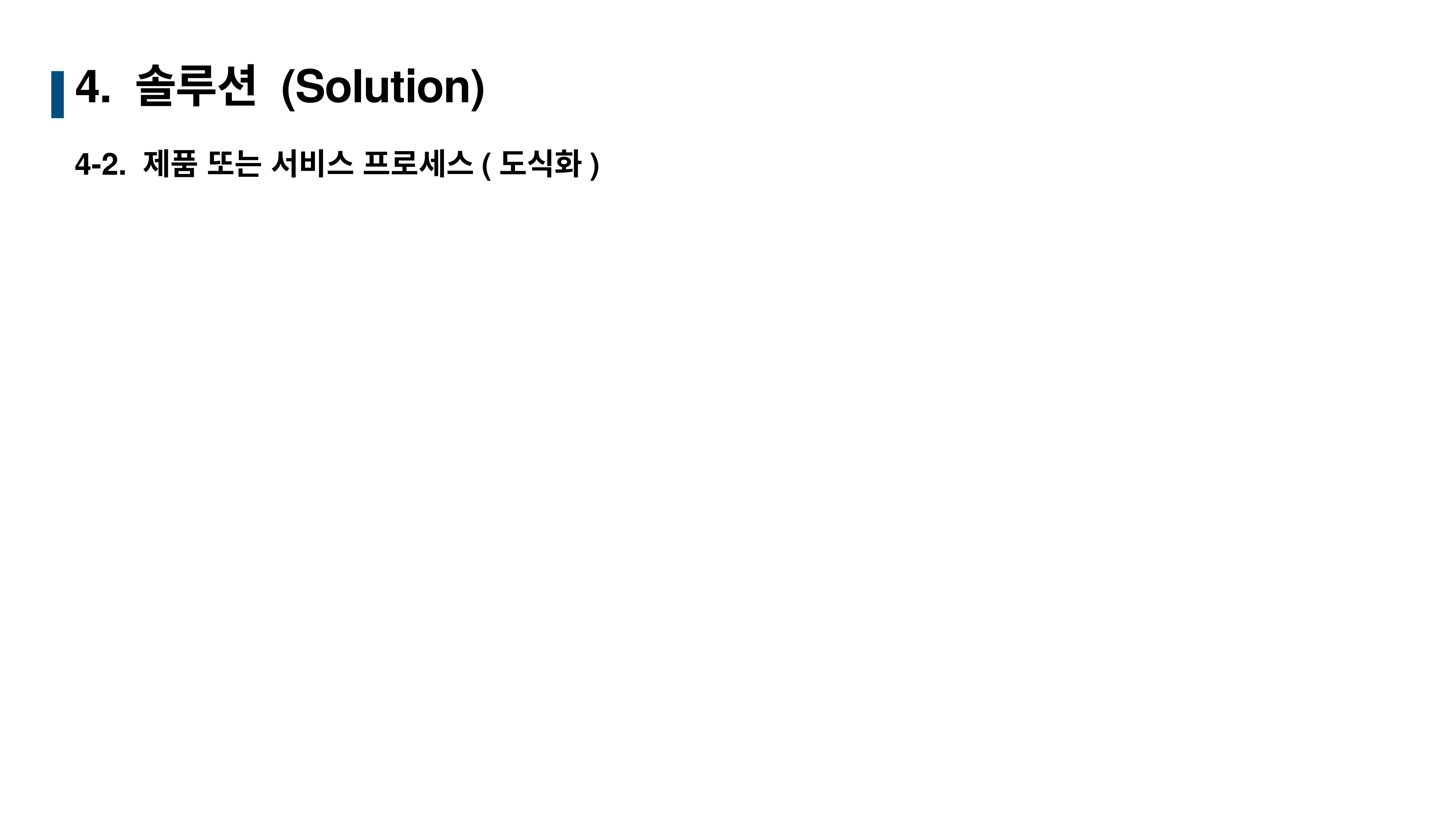

# 4. 솔루션 (Solution)
4-2. 제품 또는 서비스 프로세스(도식화)